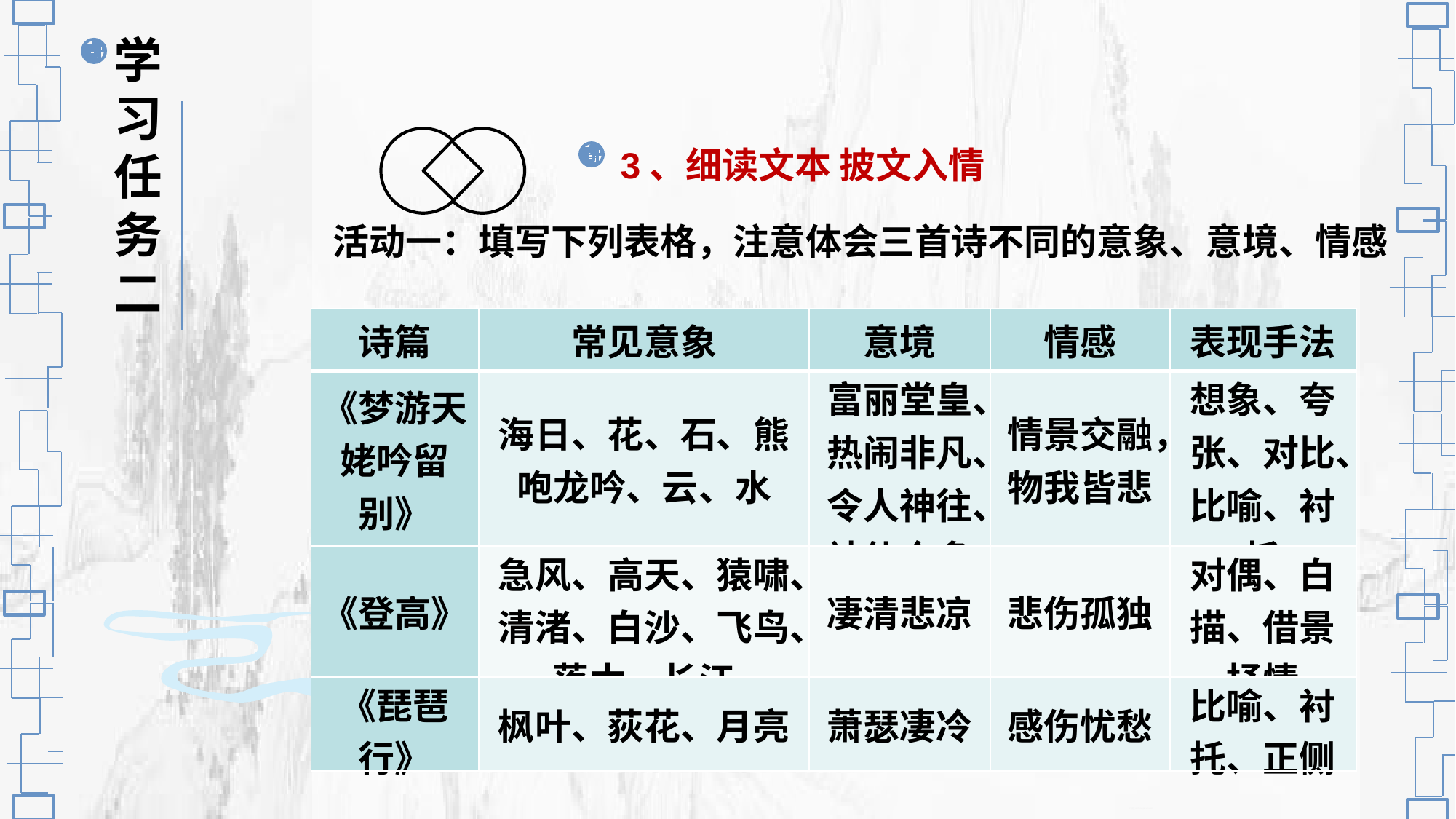

学习任务二

3、细读文本 披文入情

活动一：填写下列表格，注意体会三首诗不同的意象、意境、情感
| 诗篇 | 常见意象 | 意境 | 情感 | 表现手法 |
| --- | --- | --- | --- | --- |
| 《梦游天姥吟留别》 | 海日、花、石、熊咆龙吟、云、水 | 富丽堂皇、热闹非凡、令人神往、神仙众多 | 情景交融，物我皆悲 | 想象、夸张、对比、比喻、衬托 |
| 《登高》 | 急风、高天、猿啸、清渚、白沙、飞鸟、落木、长江 | 凄清悲凉 | 悲伤孤独 | 对偶、白描、借景抒情 |
| 《琵琶行》 | 枫叶、荻花、月亮 | 萧瑟凄冷 | 感伤忧愁 | 比喻、衬托、正侧 |

PPT模板 http://www.1ppt.com/moban/